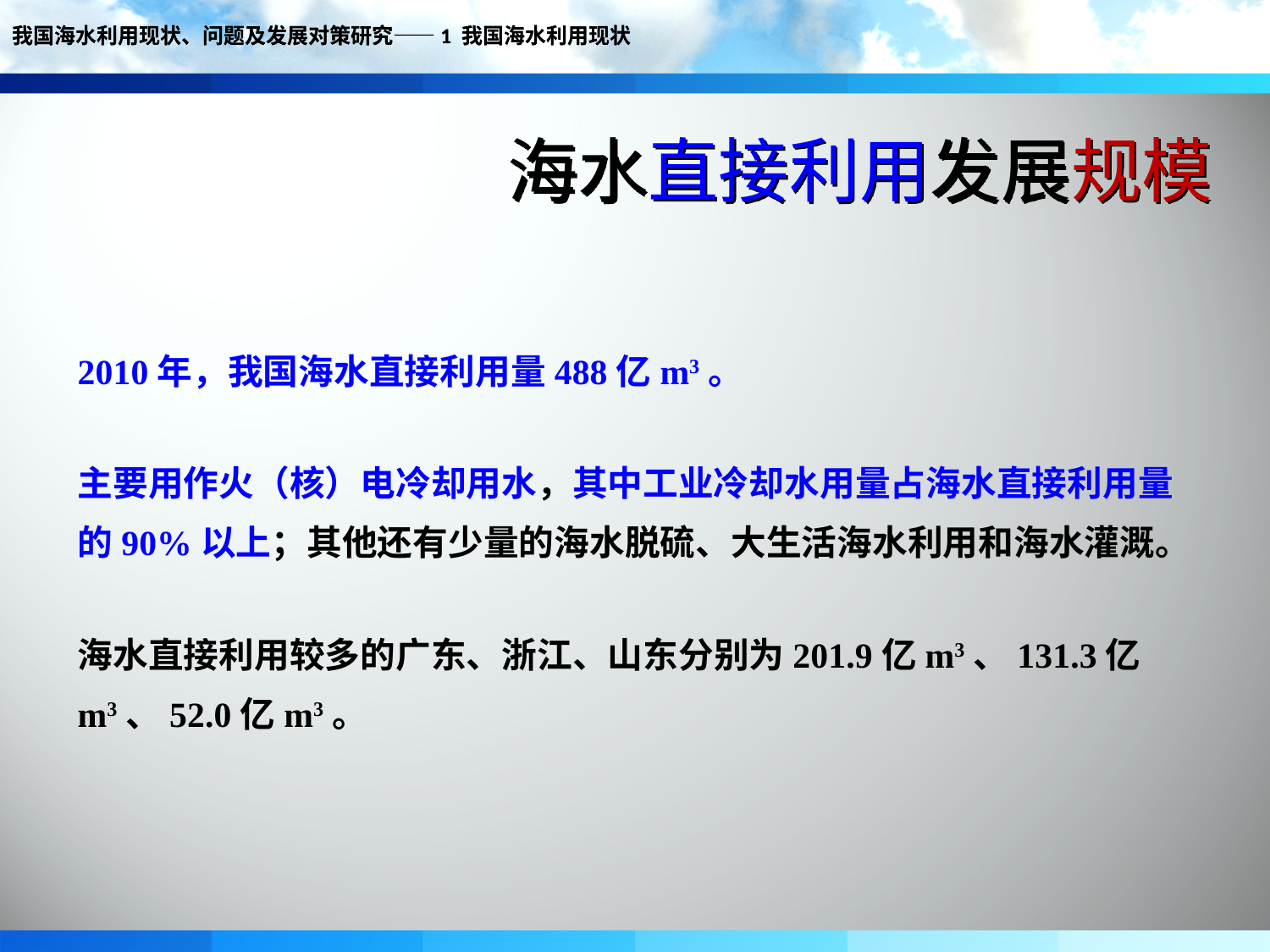

我国海水利用现状、问题及发展对策研究——1 我国海水利用现状
海水直接利用发展规模
2010年，我国海水直接利用量488亿m3。
主要用作火（核）电冷却用水，其中工业冷却水用量占海水直接利用量的90%以上；其他还有少量的海水脱硫、大生活海水利用和海水灌溉。
海水直接利用较多的广东、浙江、山东分别为201.9亿m3、131.3亿m3、52.0亿m3。